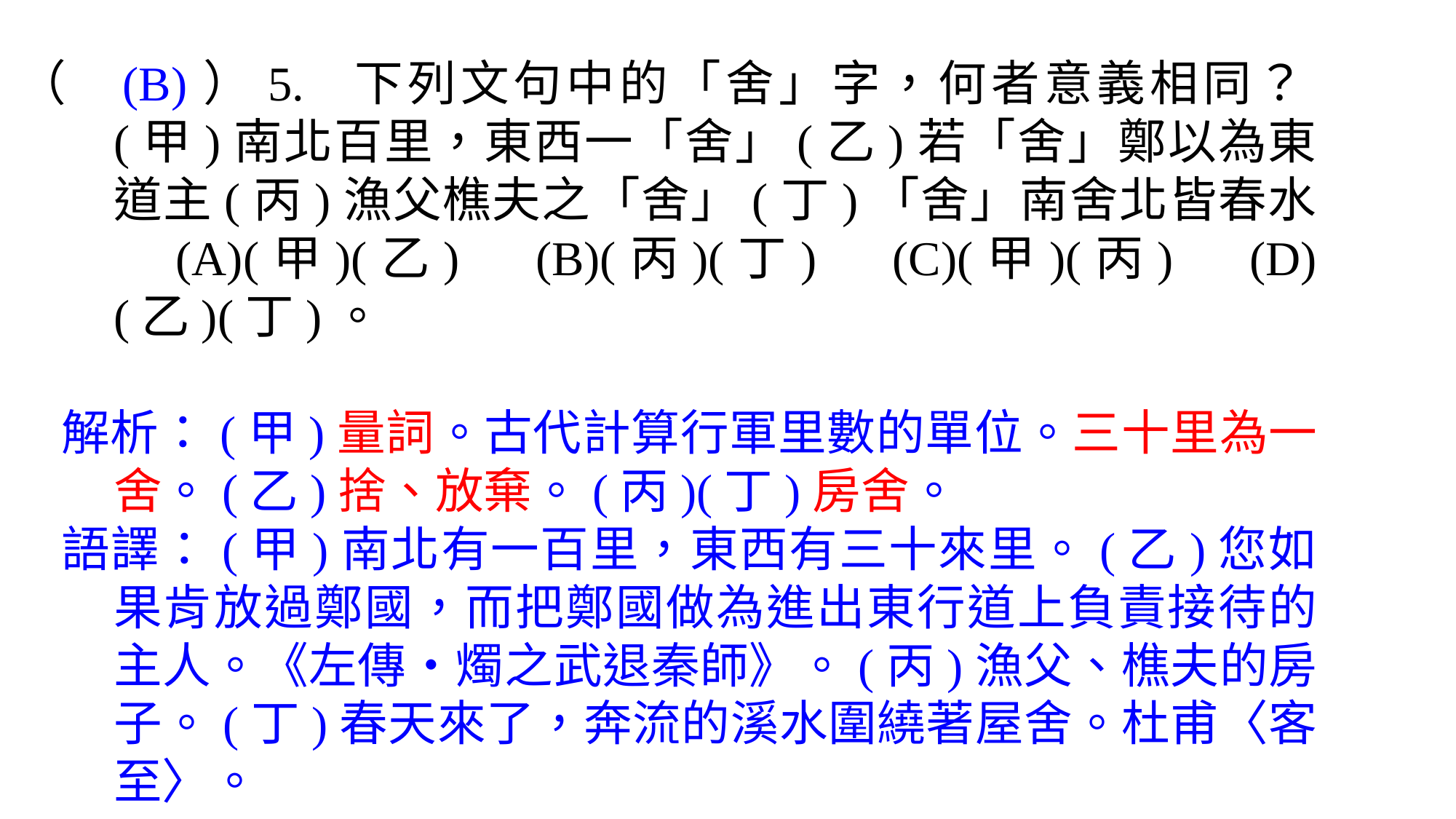

（	(B)）5.	下列文句中的「舍」字，何者意義相同？(甲)南北百里，東西一「舍」(乙)若「舍」鄭以為東道主(丙)漁父樵夫之「舍」(丁)「舍」南舍北皆春水　(A)(甲)(乙)　(B)(丙)(丁)　(C)(甲)(丙)　(D)(乙)(丁)。

解析：(甲)量詞。古代計算行軍里數的單位。三十里為一舍。(乙)捨、放棄。(丙)(丁)房舍。
語譯：(甲)南北有一百里，東西有三十來里。(乙)您如果肯放過鄭國，而把鄭國做為進出東行道上負責接待的主人。《左傳‧燭之武退秦師》。(丙)漁父、樵夫的房子。(丁)春天來了，奔流的溪水圍繞著屋舍。杜甫〈客至〉。